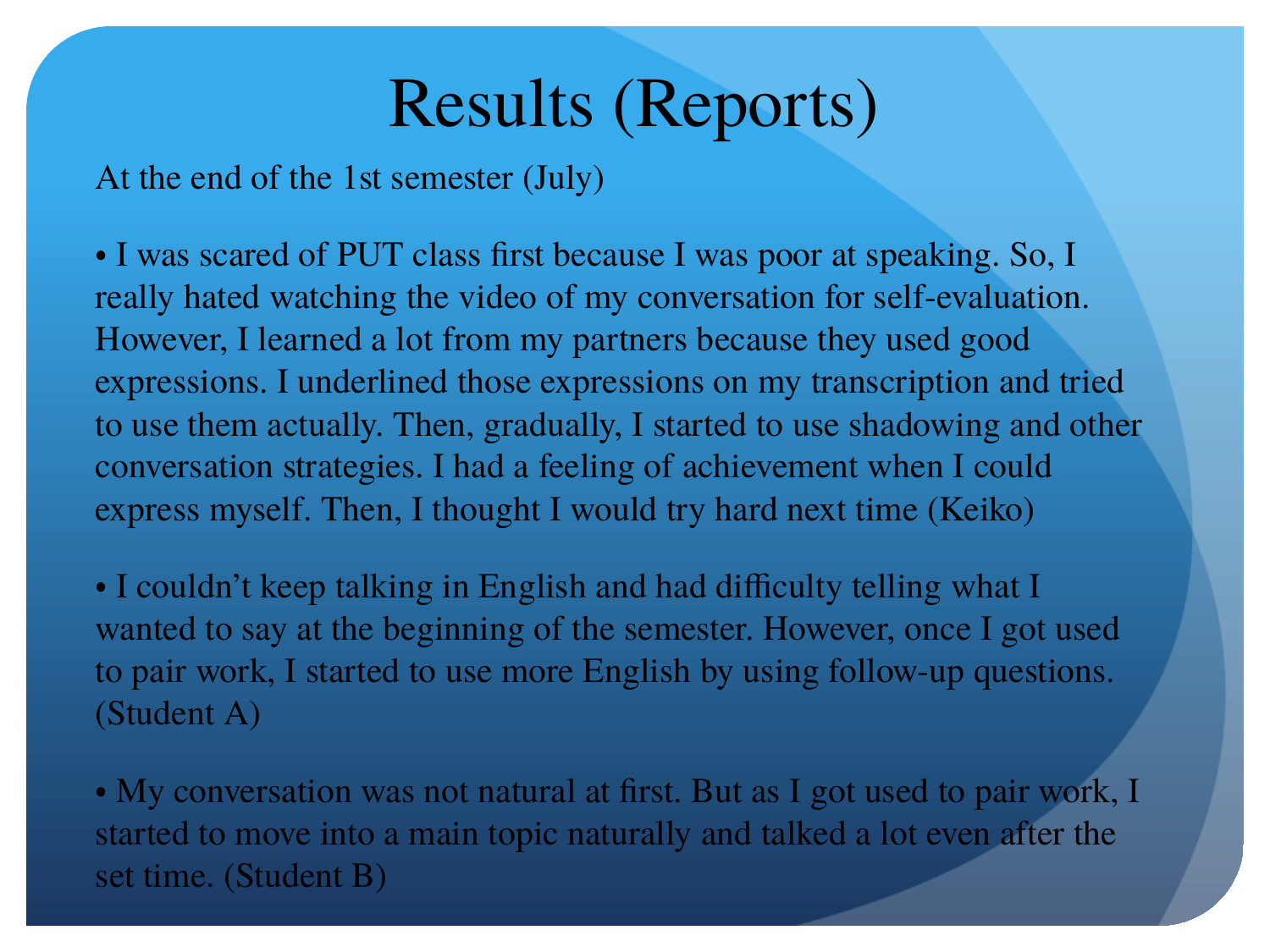

# Results (Reports)
At the end of the 1st semester (July)
・I was scared of PUT class first because I was poor at speaking. So, I really hated watching the video of my conversation for self-evaluation. However, I learned a lot from my partners because they used good expressions. I underlined those expressions on my transcription and tried to use them actually. Then, gradually, I started to use shadowing and other conversation strategies. I had a feeling of achievement when I could express myself. Then, I thought I would try hard next time (Keiko)
・I couldn’t keep talking in English and had difficulty telling what I wanted to say at the beginning of the semester. However, once I got used to pair work, I started to use more English by using follow-up questions. (Student A)
・My conversation was not natural at first. But as I got used to pair work, I started to move into a main topic naturally and talked a lot even after the set time. (Student B)